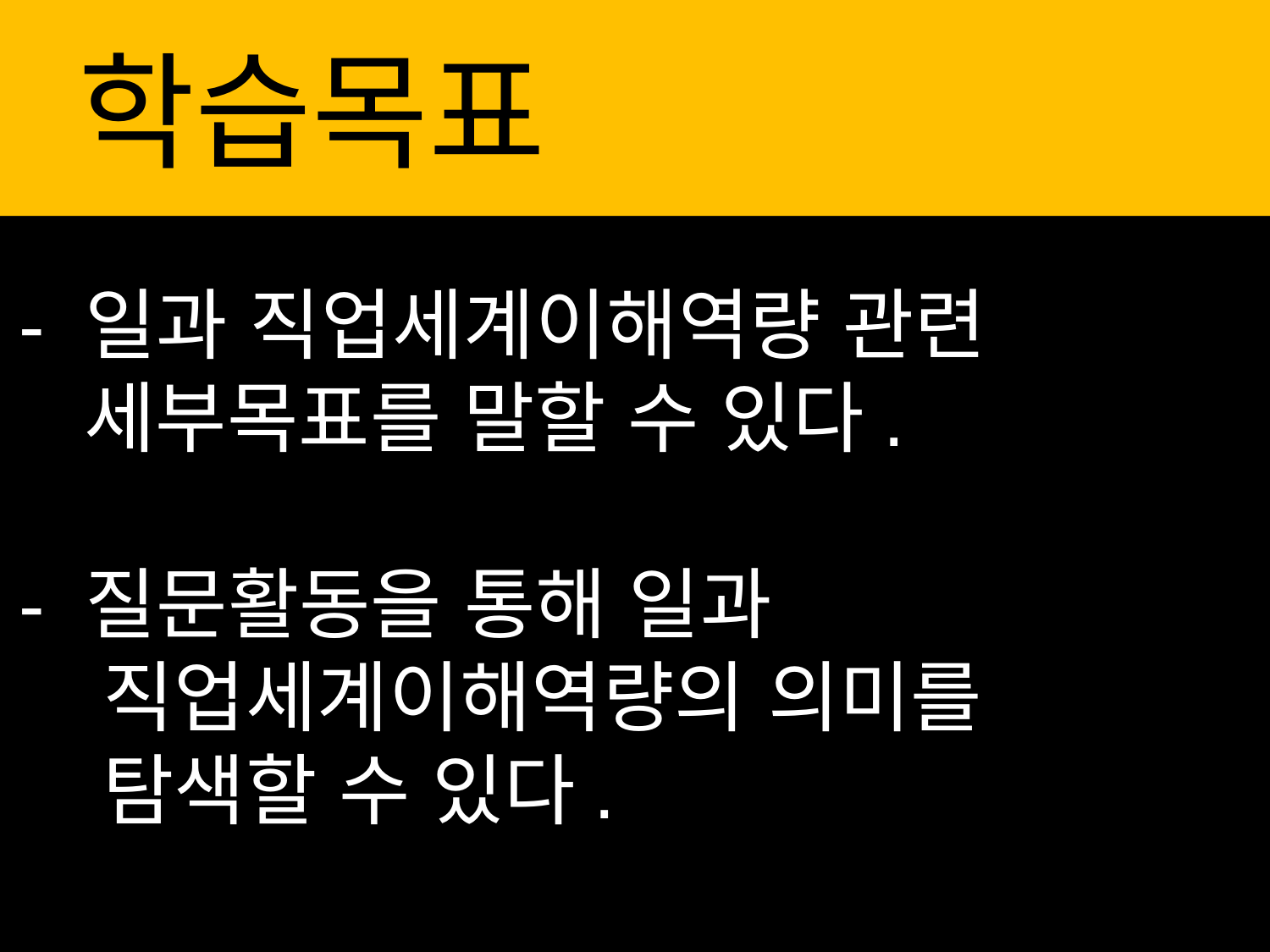

학습목표
- 일과 직업세계이해역량 관련
   세부목표를 말할 수 있다.

- 질문활동을 통해 일과
   직업세계이해역량의 의미를
   탐색할 수 있다.